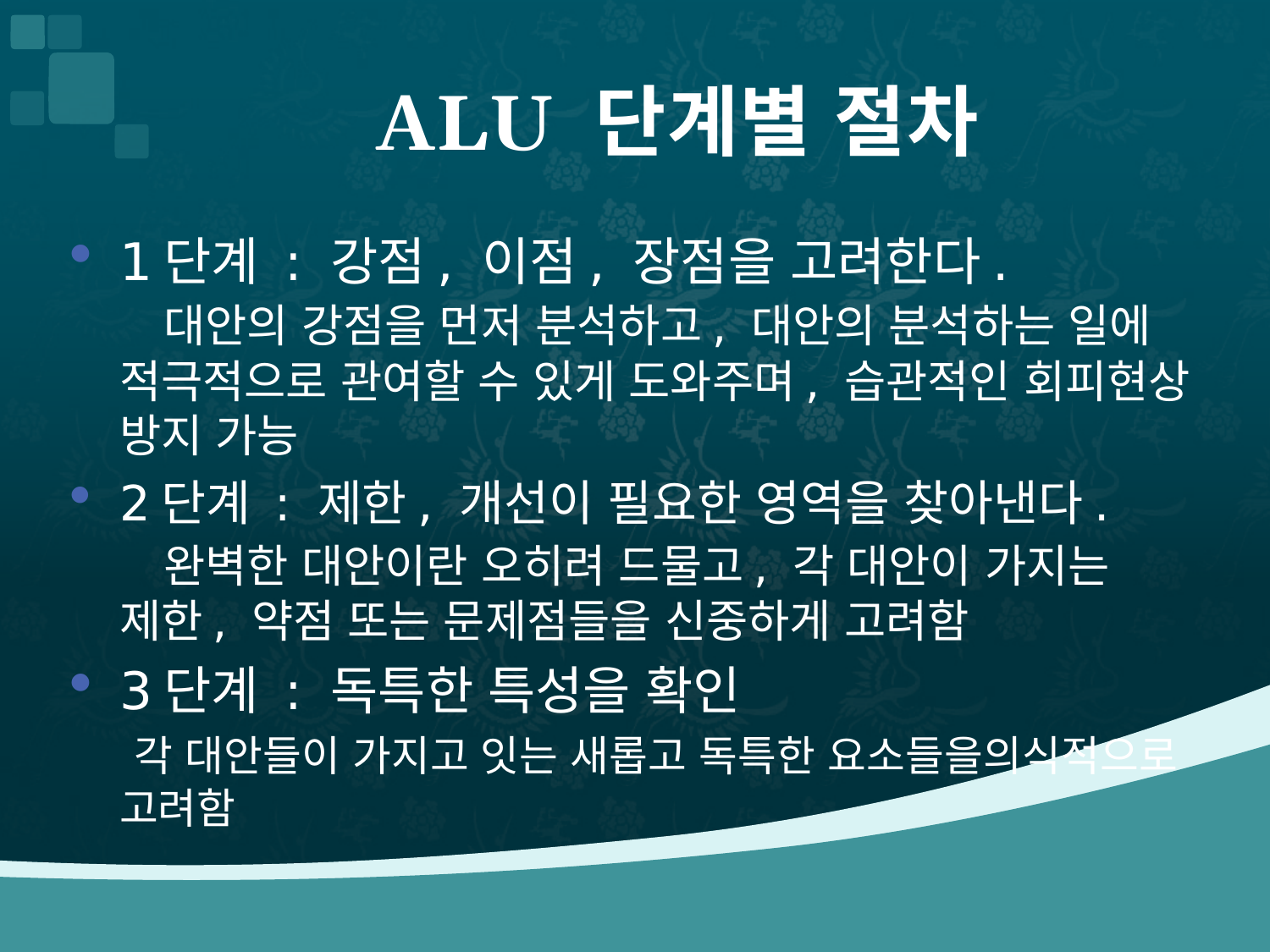

# ALU 단계별 절차
1단계 : 강점, 이점, 장점을 고려한다.
  대안의 강점을 먼저 분석하고, 대안의 분석하는 일에 적극적으로 관여할 수 있게 도와주며, 습관적인 회피현상 방지 가능
2단계 : 제한, 개선이 필요한 영역을 찾아낸다.
  완벽한 대안이란 오히려 드물고, 각 대안이 가지는 제한, 약점 또는 문제점들을 신중하게 고려함
3단계 : 독특한 특성을 확인
 각 대안들이 가지고 잇는 새롭고 독특한 요소들을의식적으로 고려함